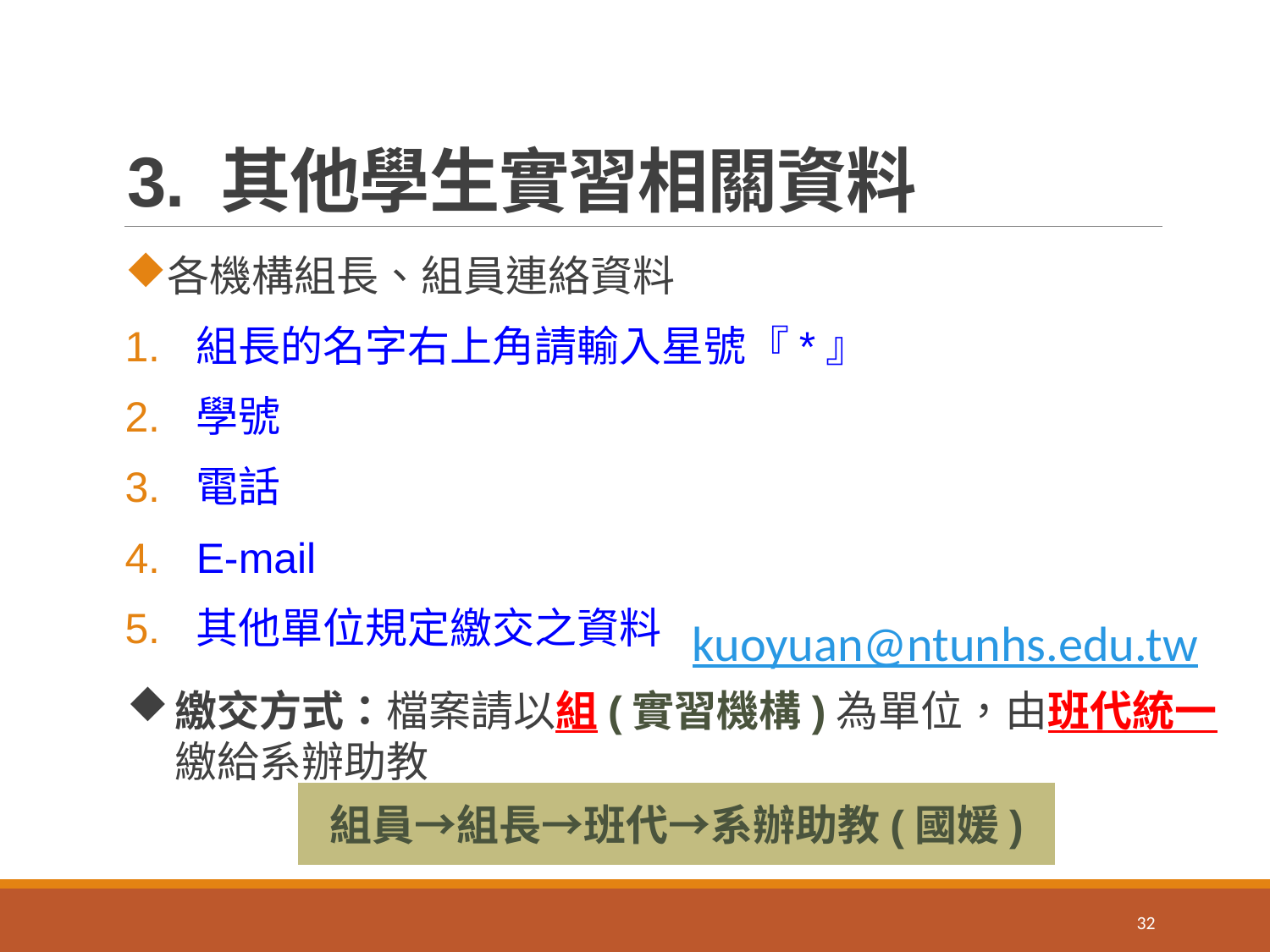

# 3. 其他學生實習相關資料
各機構組長、組員連絡資料
組長的名字右上角請輸入星號『*』
學號
電話
E-mail
其他單位規定繳交之資料

kuoyuan@ntunhs.edu.tw
繳交方式：檔案請以組(實習機構)為單位，由班代統一繳給系辦助教
組員→組長→班代→系辦助教(國媛)
32